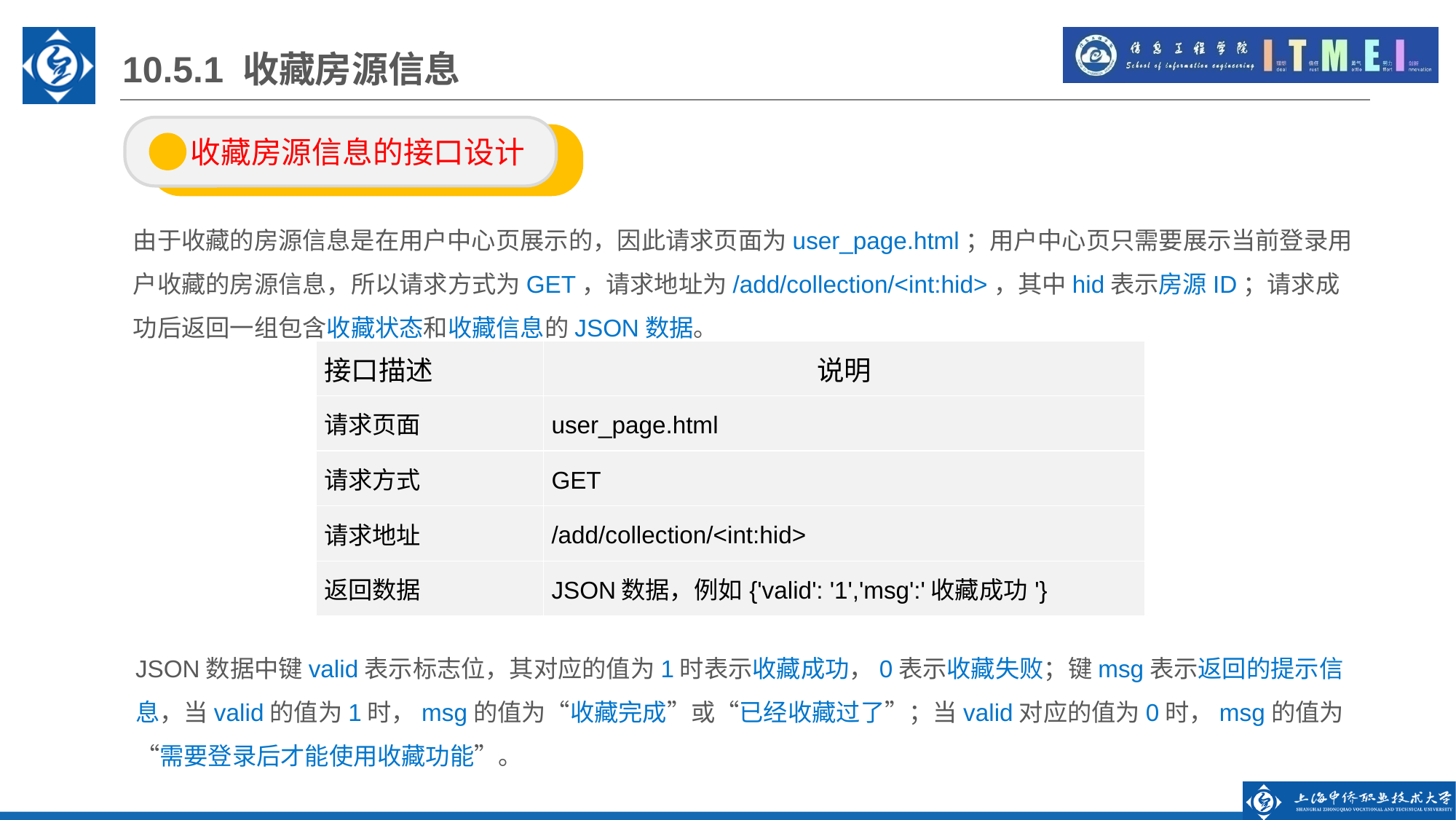

10.5.1 收藏房源信息
    收藏房源信息的接口设计

由于收藏的房源信息是在用户中心页展示的，因此请求页面为user_page.html；用户中心页只需要展示当前登录用户收藏的房源信息，所以请求方式为GET，请求地址为/add/collection/<int:hid>，其中hid表示房源ID；请求成功后返回一组包含收藏状态和收藏信息的JSON数据。
| 接口描述 | 说明 |
| --- | --- |
| 请求页面 | user\_page.html |
| 请求方式 | GET |
| 请求地址 | /add/collection/<int:hid> |
| 返回数据 | JSON数据，例如{'valid': '1','msg':'收藏成功'} |
JSON数据中键valid表示标志位，其对应的值为1时表示收藏成功，0表示收藏失败；键msg表示返回的提示信息，当valid的值为1时，msg的值为“收藏完成”或“已经收藏过了”；当valid对应的值为0时，msg的值为“需要登录后才能使用收藏功能”。